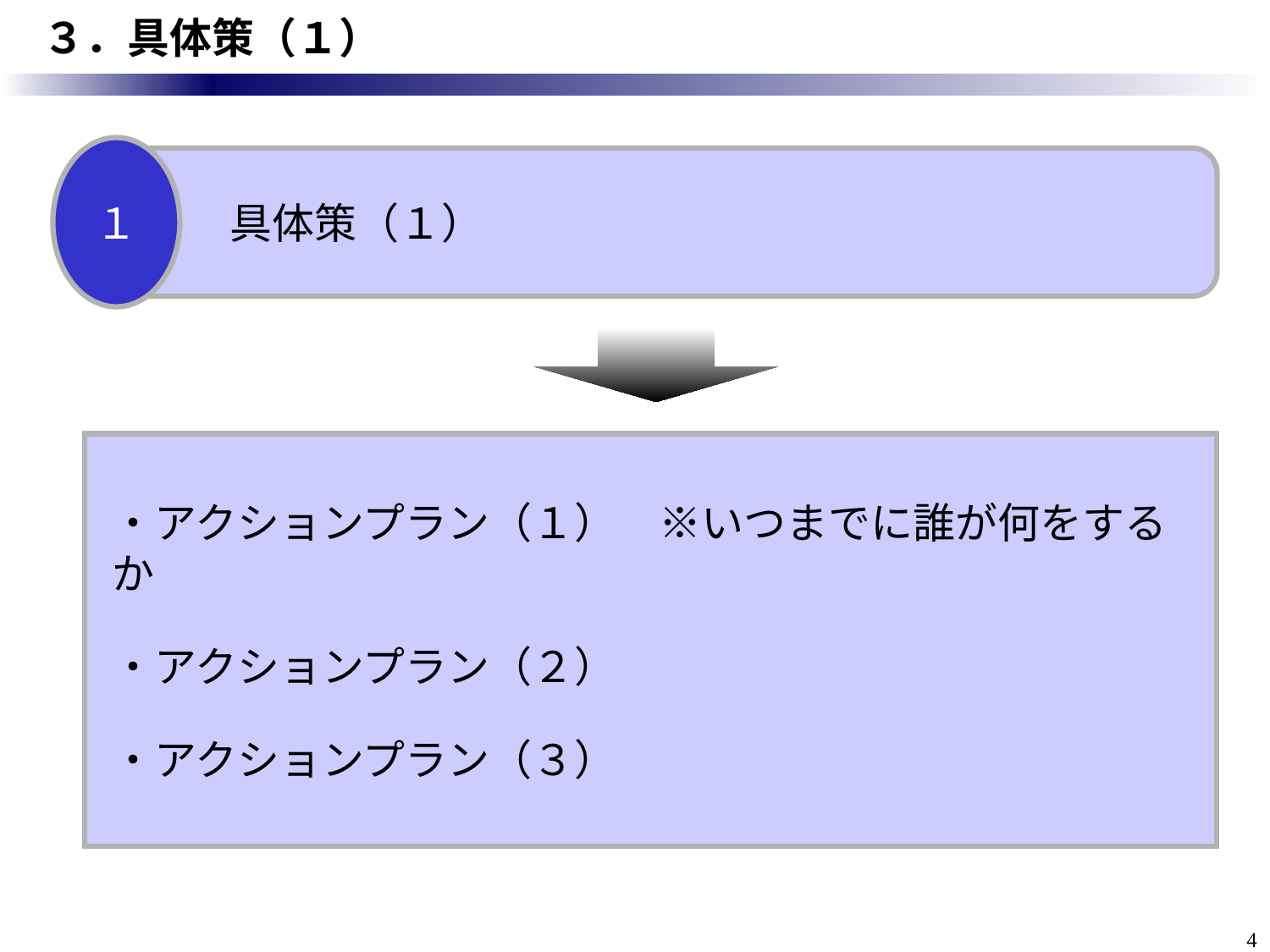

# ３．具体策（１）
１
具体策（１）

・アクションプラン（１）　※いつまでに誰が何をするか
・アクションプラン（２）
・アクションプラン（３）
4